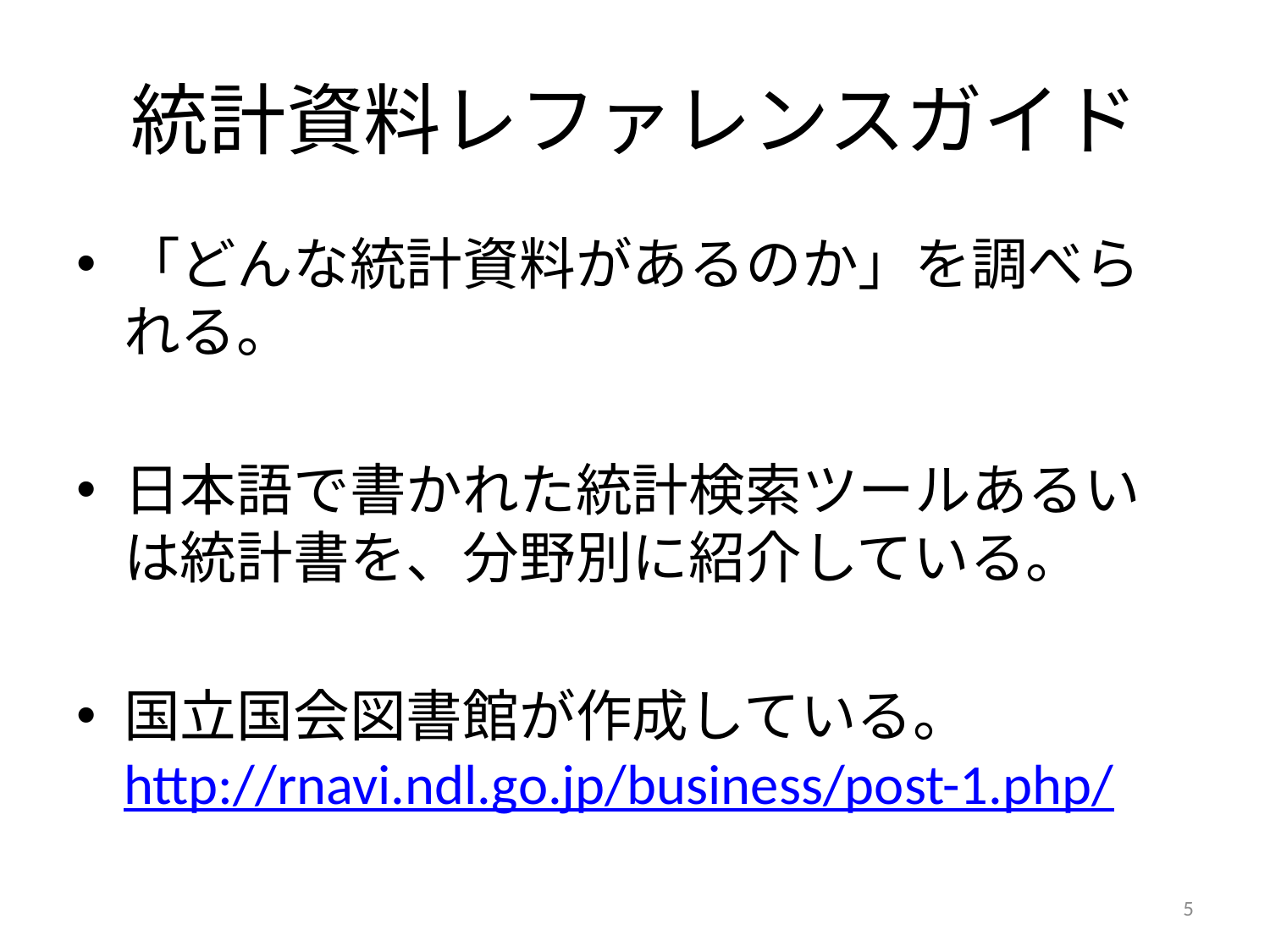

# 統計資料レファレンスガイド
「どんな統計資料があるのか」を調べられる。

日本語で書かれた統計検索ツールあるいは統計書を、分野別に紹介している。

国立国会図書館が作成している。http://rnavi.ndl.go.jp/business/post-1.php/

5